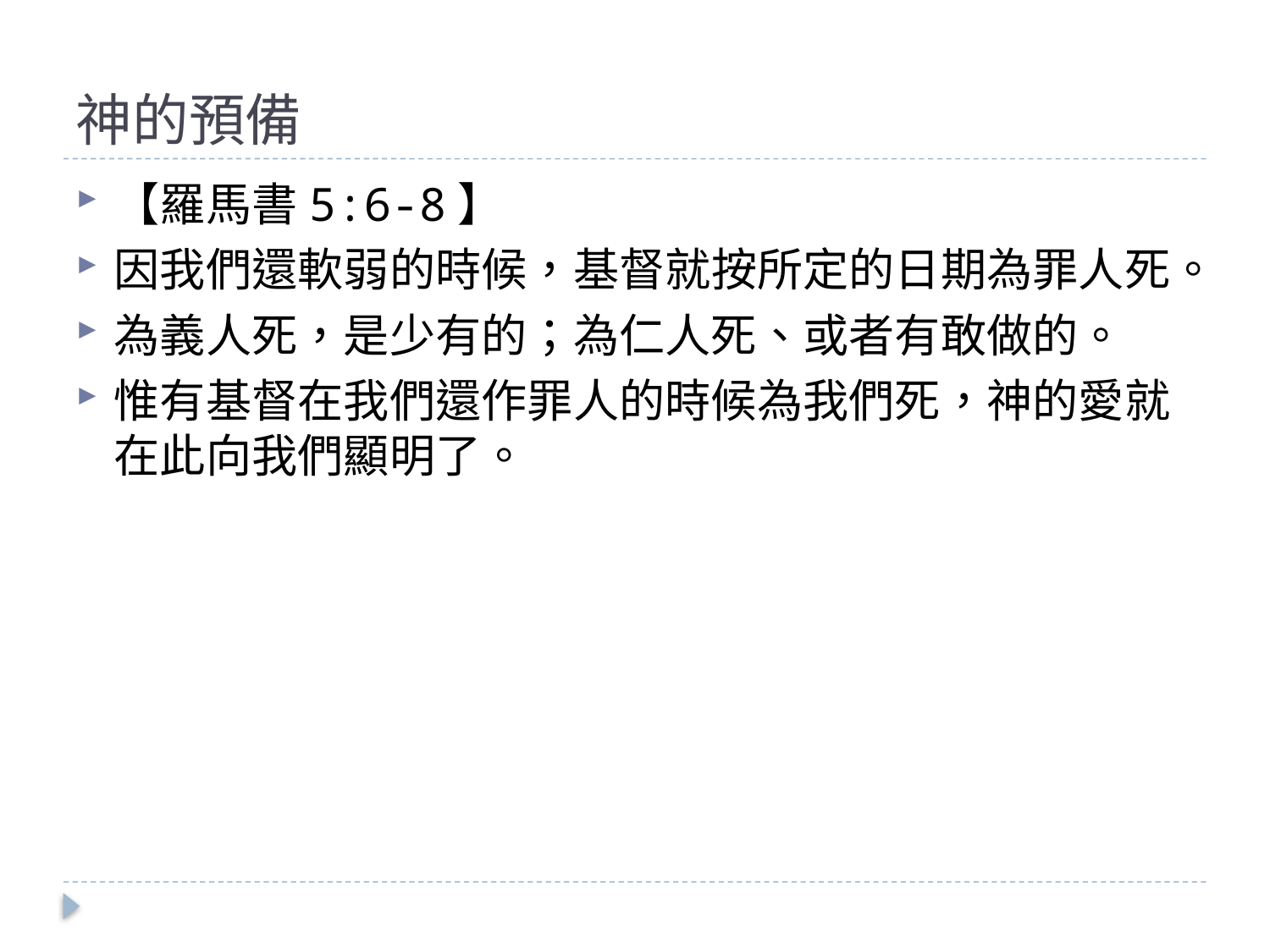

# 神的預備
【羅馬書5:6-8】
因我們還軟弱的時候，基督就按所定的日期為罪人死。
為義人死，是少有的；為仁人死、或者有敢做的。
惟有基督在我們還作罪人的時候為我們死，神的愛就在此向我們顯明了。